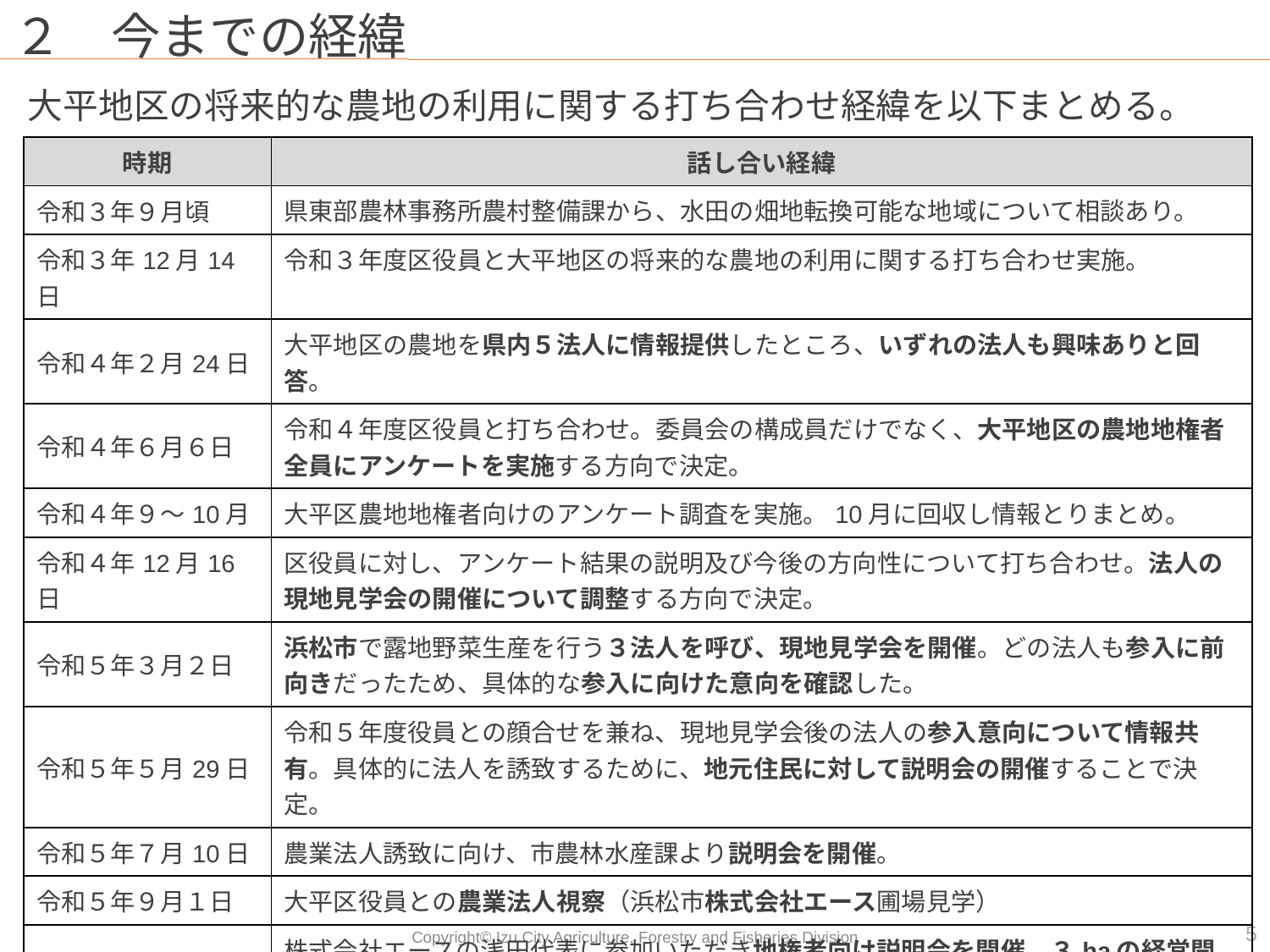

# ２　今までの経緯
大平地区の将来的な農地の利用に関する打ち合わせ経緯を以下まとめる。
| 時期 | 話し合い経緯 |
| --- | --- |
| 令和３年９月頃 | 県東部農林事務所農村整備課から、水田の畑地転換可能な地域について相談あり。 |
| 令和３年12月14日 | 令和３年度区役員と大平地区の将来的な農地の利用に関する打ち合わせ実施。 |
| 令和４年２月24日 | 大平地区の農地を県内５法人に情報提供したところ、いずれの法人も興味ありと回答。 |
| 令和４年６月６日 | 令和４年度区役員と打ち合わせ。委員会の構成員だけでなく、大平地区の農地地権者全員にアンケートを実施する方向で決定。 |
| 令和４年９～10月 | 大平区農地地権者向けのアンケート調査を実施。10月に回収し情報とりまとめ。 |
| 令和４年12月16日 | 区役員に対し、アンケート結果の説明及び今後の方向性について打ち合わせ。法人の現地見学会の開催について調整する方向で決定。 |
| 令和５年３月２日 | 浜松市で露地野菜生産を行う３法人を呼び、現地見学会を開催。どの法人も参入に前向きだったため、具体的な参入に向けた意向を確認した。 |
| 令和５年５月29日 | 令和５年度役員との顔合せを兼ね、現地見学会後の法人の参入意向について情報共有。具体的に法人を誘致するために、地元住民に対して説明会の開催することで決定。 |
| 令和５年７月10日 | 農業法人誘致に向け、市農林水産課より説明会を開催。 |
| 令和５年９月１日 | 大平区役員との農業法人視察（浜松市株式会社エース圃場見学） |
| 令和５年12月18日 | 株式会社エースの浅田代表に参加いただき地権者向け説明会を開催。３haの経営開始面積で参入意向があることを確認。貸出農地アンケート調査を行う方向でまとまる。 |
| 令和５年12月～ | アンケート調査実施。 |
| 令和６年２月19日 | アンケート結果を基に現地見学を実施。借入農地についてとりまとめ。 |
5
Copyright© Izu City Agriculture, Forestry and Fisheries Division